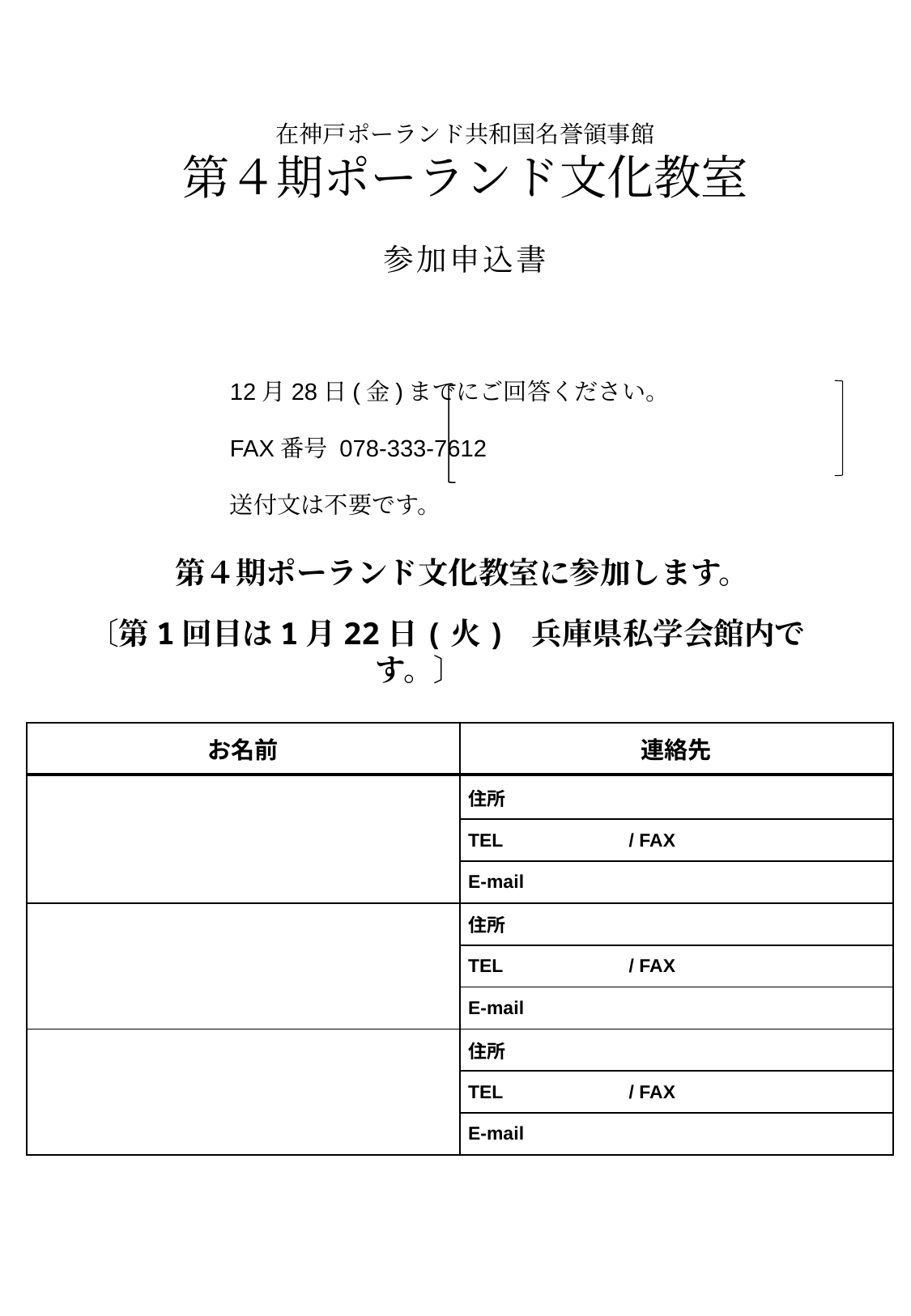

在神戸ポーランド共和国名誉領事館
第４期ポーランド文化教室

参加申込書

  12月28日(金)までにご回答ください。
  FAX番号 078-333-7612
  送付文は不要です。

          第４期ポーランド文化教室に参加します。

      〔第1回目は1月22日(火) 兵庫県私学会館内です。〕

| お名前 | 連絡先 |
| --- | --- |
|  | 住所 |
|  | TEL / FAX |
|  | E-mail |
|  | 住所 |
|  | TEL / FAX |
|  | E-mail |
|  | 住所 |
|  | TEL / FAX |
|  | E-mail |